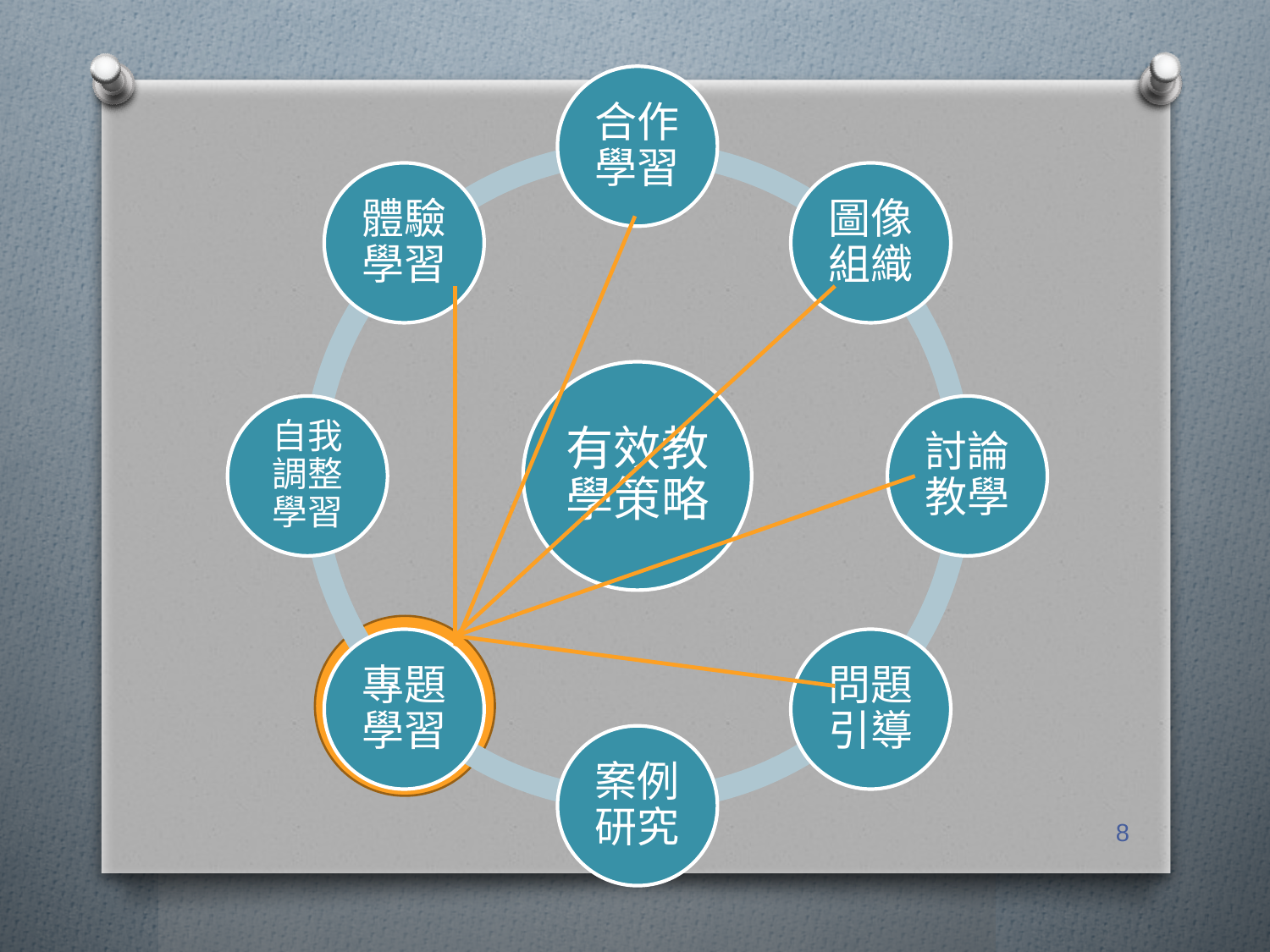

有效教學策略
合作學習
圖像組織
討論教學
問題引導
案例研究
專題學習
自我調整學習
體驗學習

8